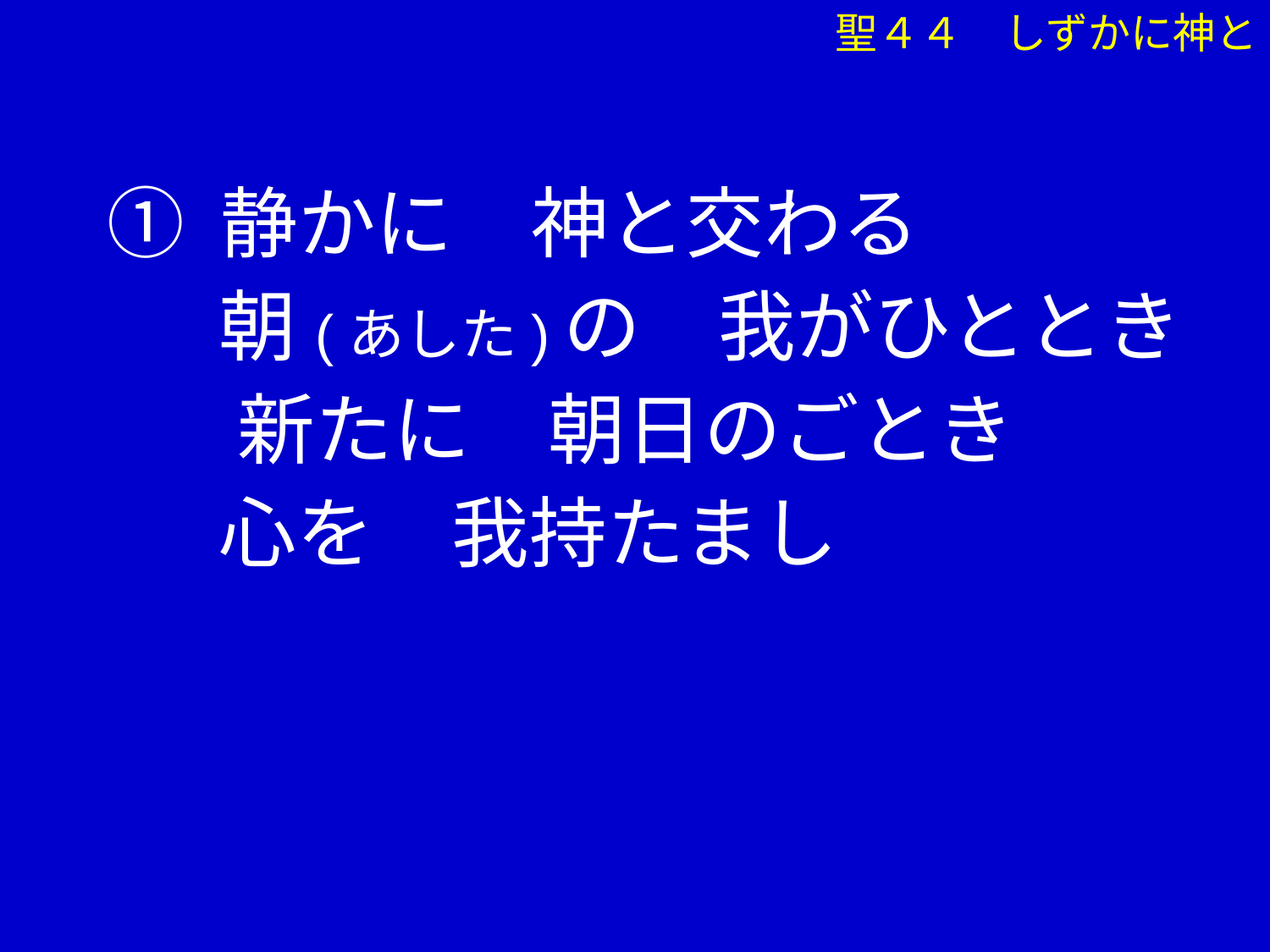

① 静かに　神と交わる
　  朝(あした)の　我がひととき
  　新たに　朝日のごとき
　  心を　我持たまし
聖４４　しずかに神と